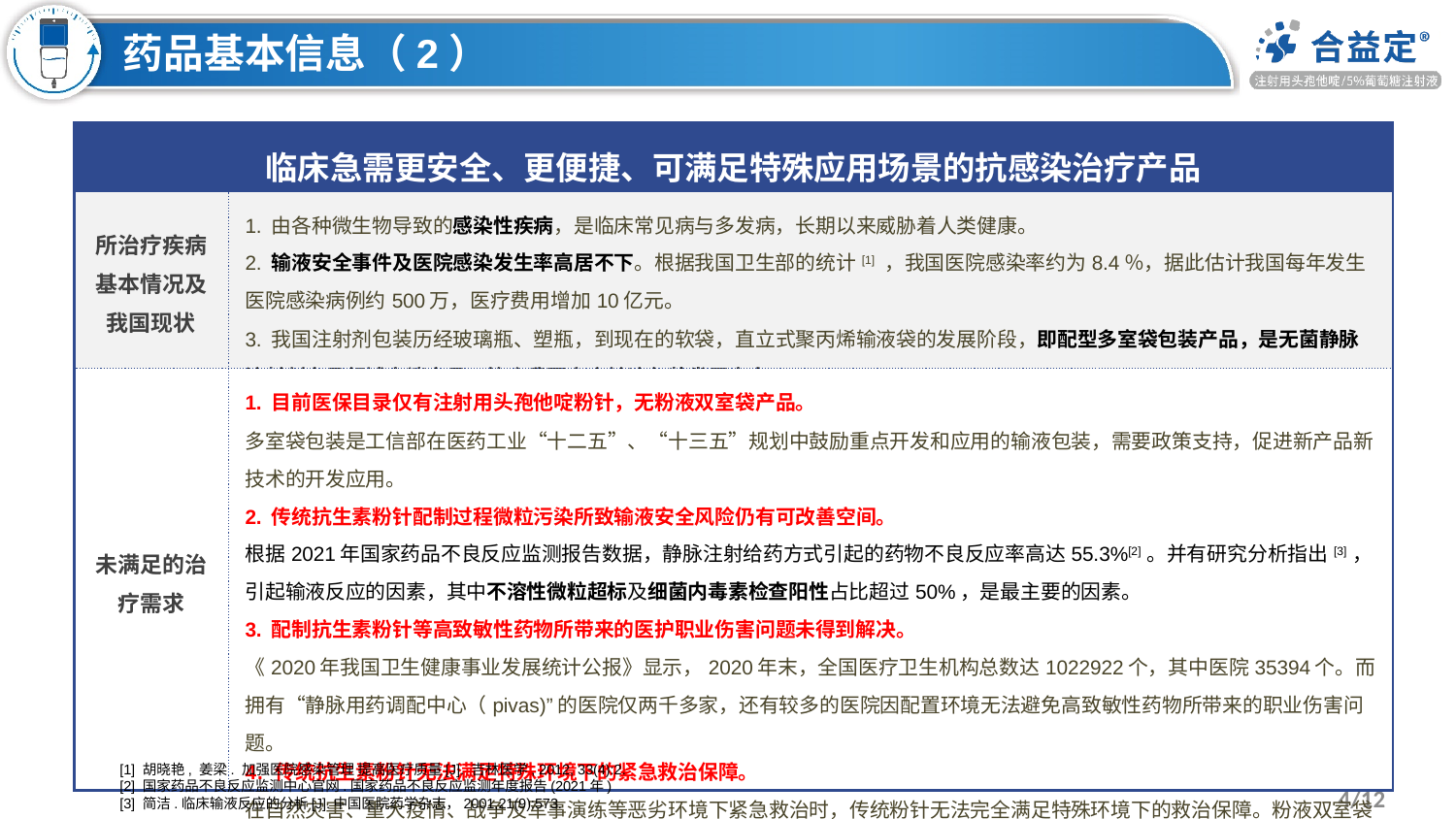

药品基本信息（2）
| 临床急需更安全、更便捷、可满足特殊应用场景的抗感染治疗产品 |  |
| --- | --- |
| 所治疗疾病基本情况及 我国现状 | 1. 由各种微生物导致的感染性疾病，是临床常见病与多发病，长期以来威胁着人类健康。 2. 输液安全事件及医院感染发生率高居不下。根据我国卫生部的统计[1] ，我国医院感染率约为8.4％，据此估计我国每年发生医院感染病例约500万，医疗费用增加10亿元。 3. 我国注射剂包装历经玻璃瓶、塑瓶，到现在的软袋，直立式聚丙烯输液袋的发展阶段，即配型多室袋包装产品，是无菌静脉注射剂产品领域高端产品，符合我国安全输液包装发展方向。 |
| 未满足的治疗需求 | 1. 目前医保目录仅有注射用头孢他啶粉针，无粉液双室袋产品。 多室袋包装是工信部在医药工业“十二五”、“十三五”规划中鼓励重点开发和应用的输液包装，需要政策支持，促进新产品新技术的开发应用。 2. 传统抗生素粉针配制过程微粒污染所致输液安全风险仍有可改善空间。 根据2021年国家药品不良反应监测报告数据，静脉注射给药方式引起的药物不良反应率高达55.3%[2] 。并有研究分析指出[3] ，引起输液反应的因素，其中不溶性微粒超标及细菌内毒素检查阳性占比超过50%，是最主要的因素。 3. 配制抗生素粉针等高致敏性药物所带来的医护职业伤害问题未得到解决。 《2020年我国卫生健康事业发展统计公报》显示，2020年末，全国医疗卫生机构总数达1022922个，其中医院35394个。而拥有“静脉用药调配中心（pivas)”的医院仅两千多家，还有较多的医院因配置环境无法避免高致敏性药物所带来的职业伤害问题。 4. 传统抗生素粉针无法满足特殊环境下的紧急救治保障。 在自然灾害、重大疫情、战争及军事演练等恶劣环境下紧急救治时，传统粉针无法完全满足特殊环境下的救治保障。粉液双室袋产品可满足临床多场景应用，特别在灾害医学、军事医学方面具有重要意义，有效提高院前、战时卫勤保障效能。 |
[1] 胡晓艳, 姜梁. 加强医院感染管理 提高医疗质量[J]. 吉林医学, 2012, 33(4):2.
[2] 国家药品不良反应监测中心官网.国家药品不良反应监测年度报告(2021年)
[3] 简洁.临床输液反应的分析[J].中国医院药学杂志，2001,21(9):573.